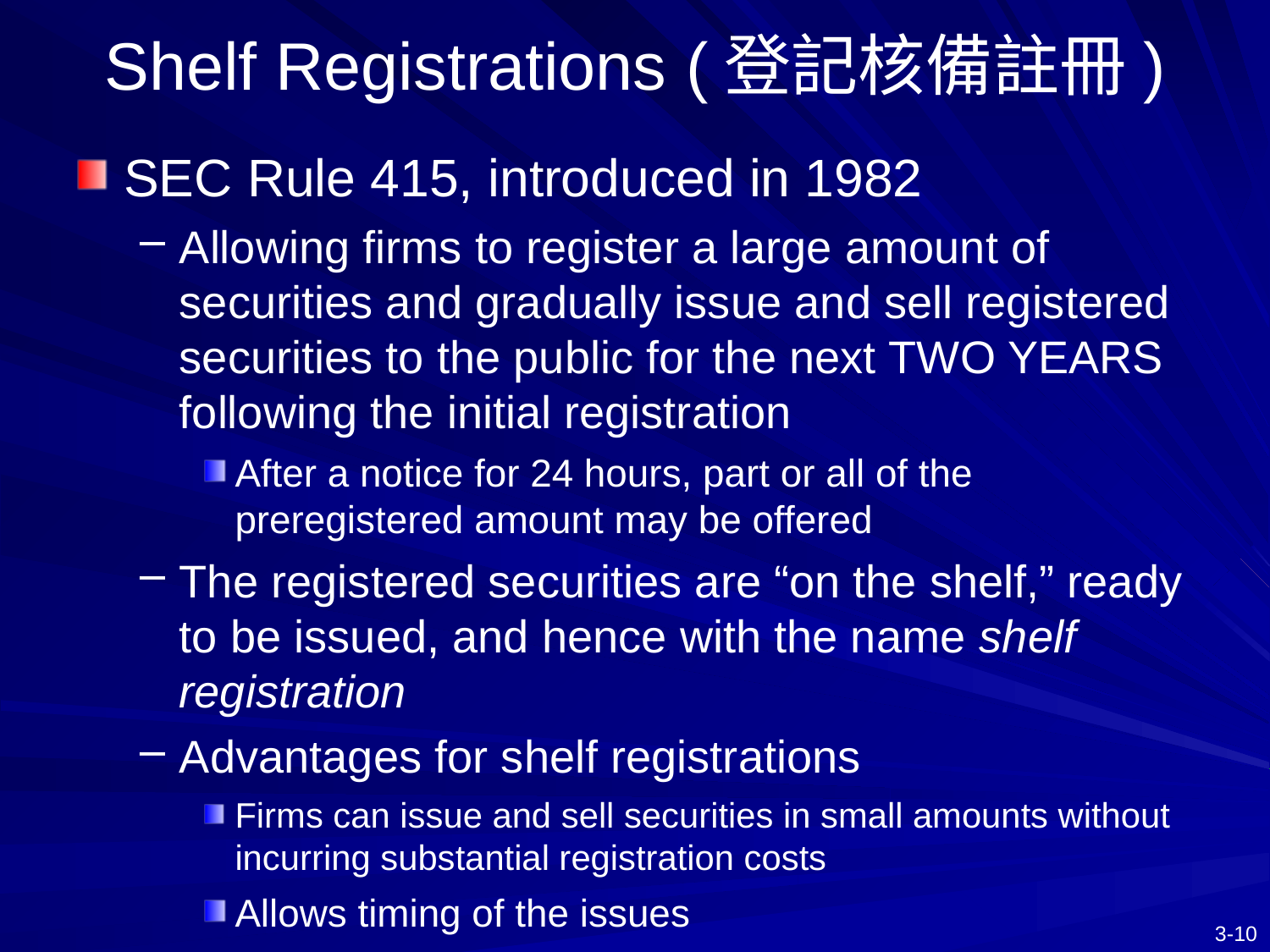

# Shelf Registrations (登記核備註冊)
SEC Rule 415, introduced in 1982
Allowing firms to register a large amount of securities and gradually issue and sell registered securities to the public for the next TWO YEARS following the initial registration
After a notice for 24 hours, part or all of the preregistered amount may be offered
The registered securities are “on the shelf,” ready to be issued, and hence with the name shelf registration
Advantages for shelf registrations
Firms can issue and sell securities in small amounts without incurring substantial registration costs
Allows timing of the issues